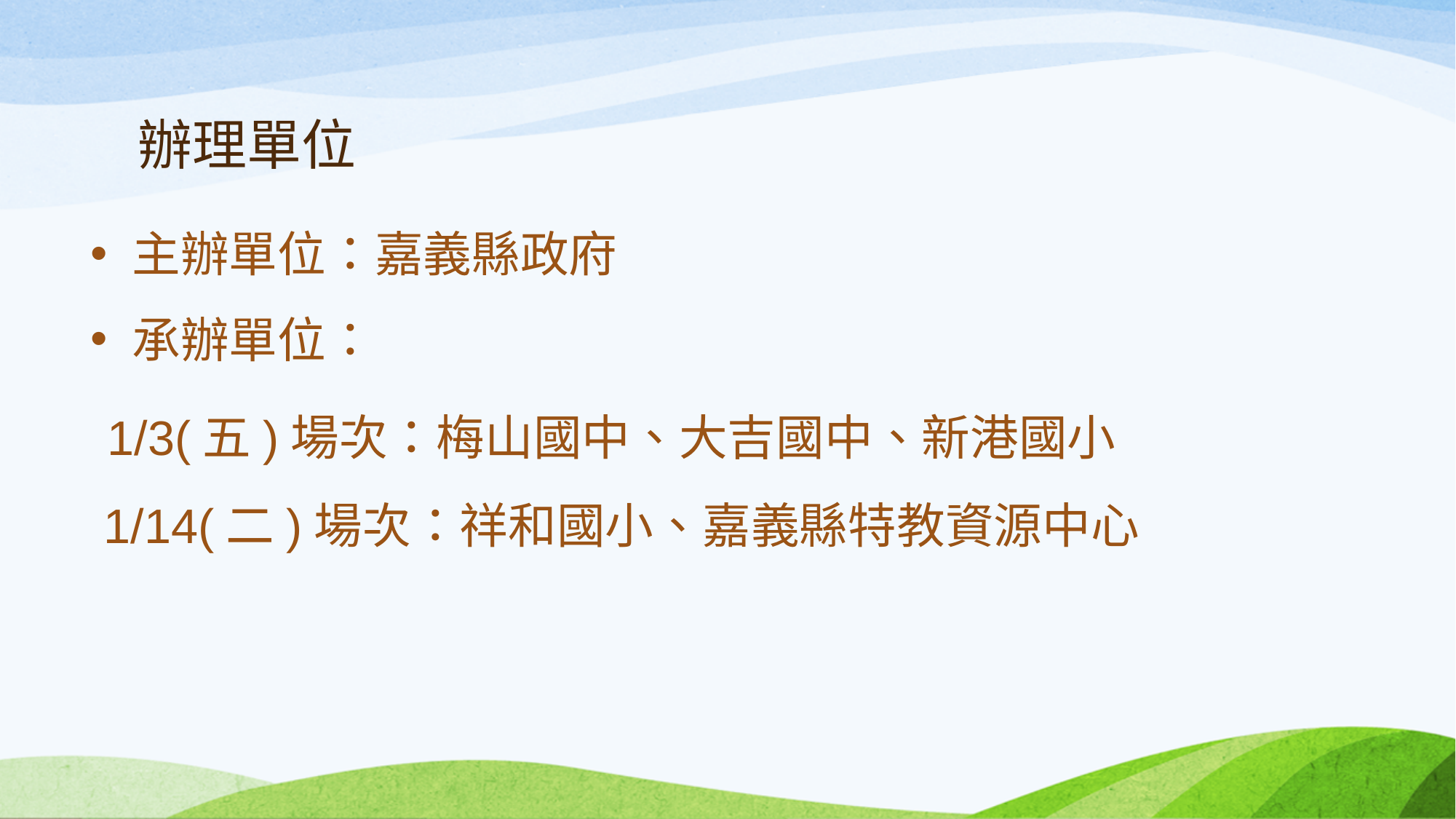

# 辦理單位
主辦單位：嘉義縣政府
承辦單位：
 1/3(五)場次：梅山國中、大吉國中、新港國小
 1/14(二)場次：祥和國小、嘉義縣特教資源中心